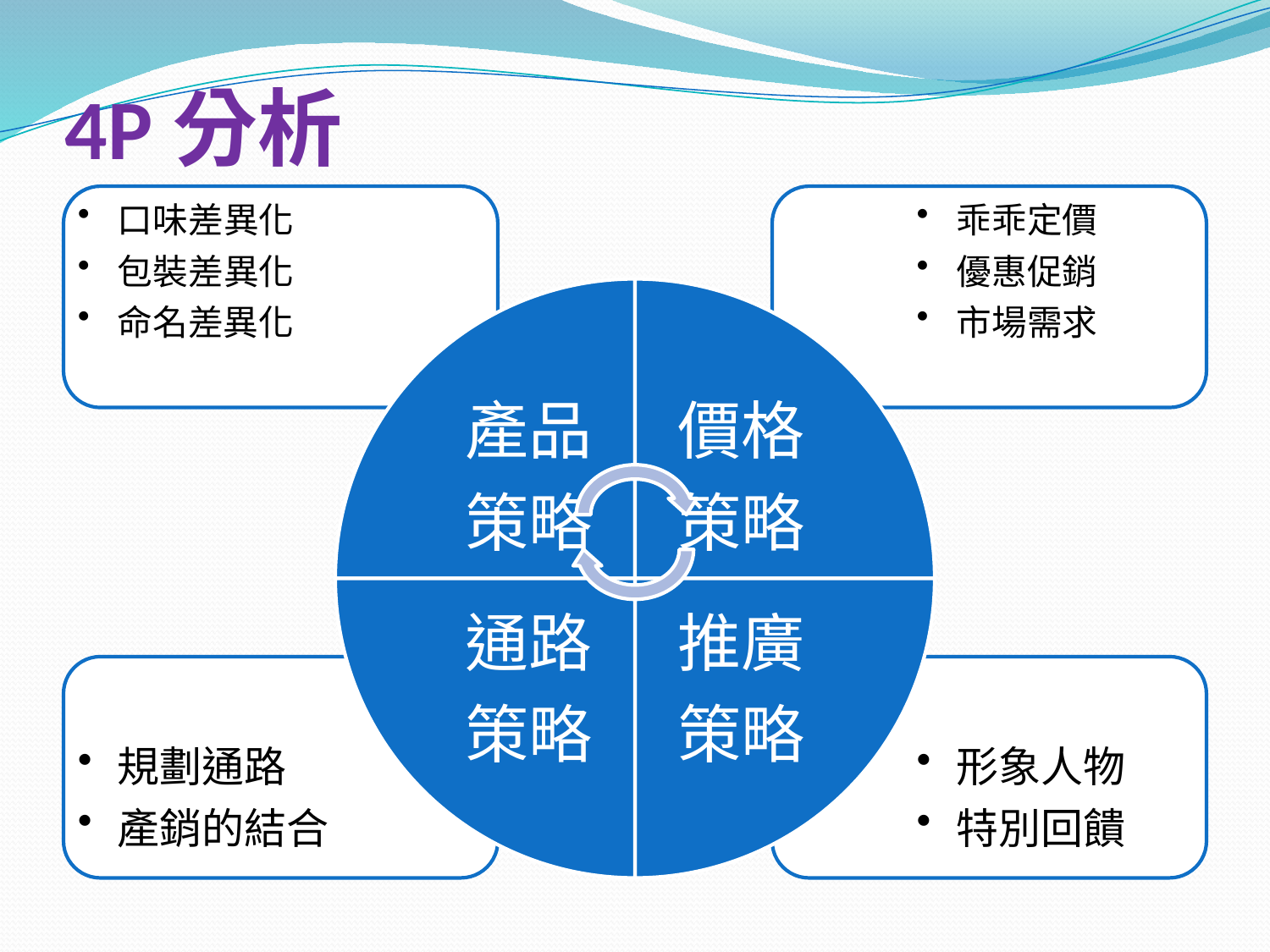

# 4P分析
產品策略
口味差異化
價格策略
乖乖定價
推廣策略
形象人物
通路策略
規劃通路
包裝差異化
命名差異化
優惠促銷
市場需求
產銷的結合
特別回饋